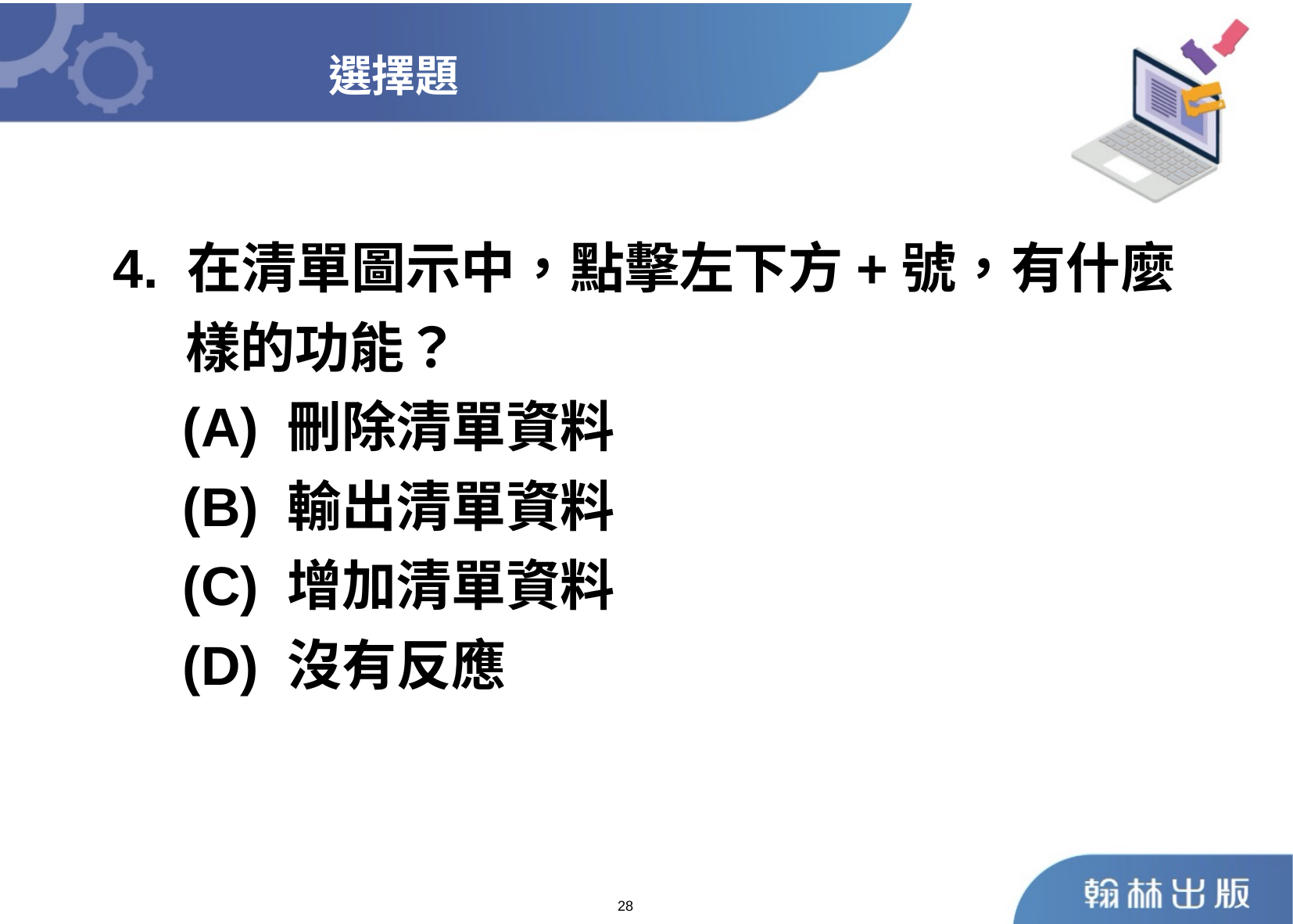

選擇題
 4. 在清單圖示中，點擊左下方+號，有什麼
      樣的功能？
	    (A) 刪除清單資料
	    (B) 輸出清單資料
	    (C) 增加清單資料
	    (D) 沒有反應

28